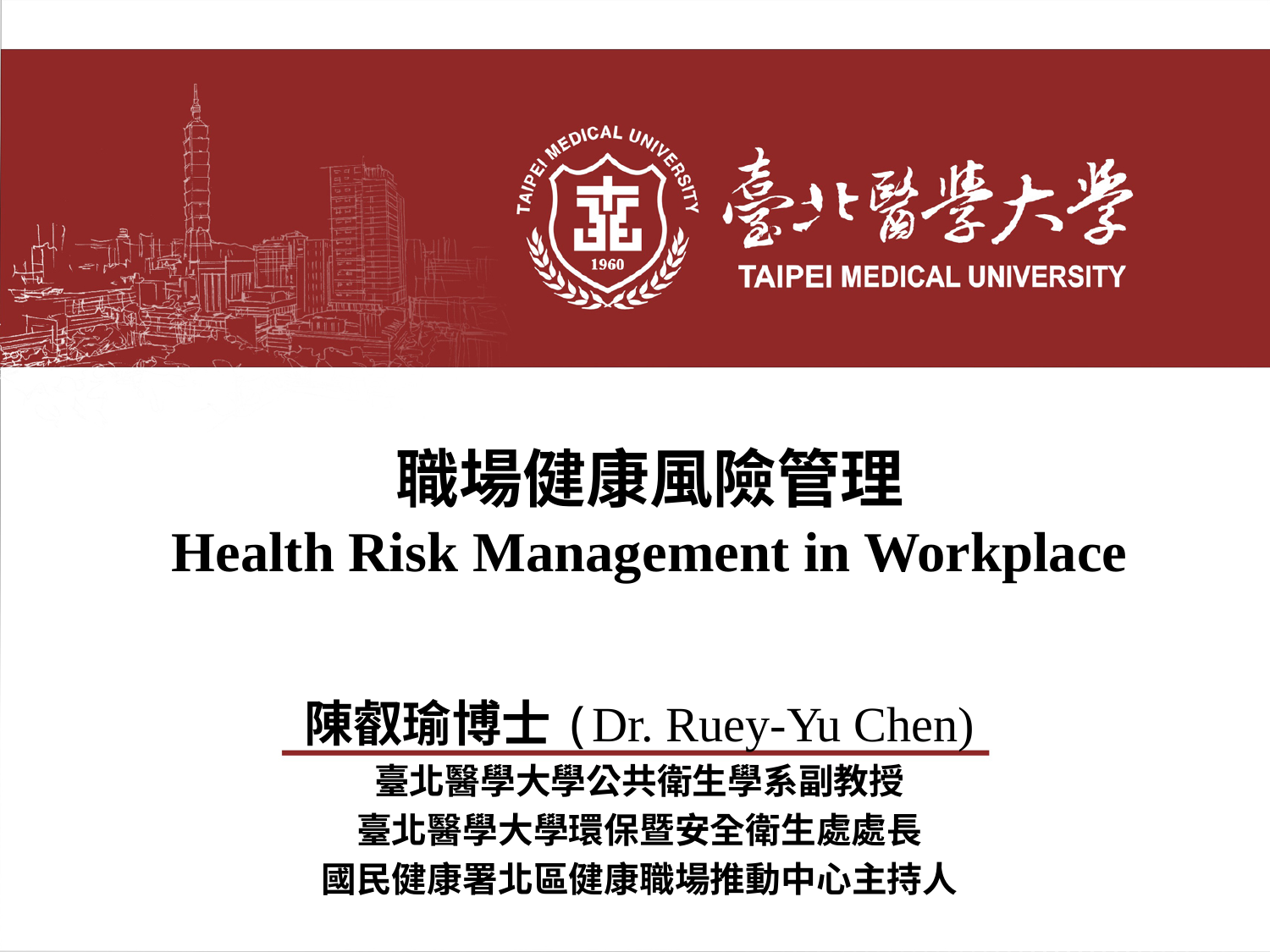

# 職場健康風險管理 Health Risk Management in Workplace
陳叡瑜博士(Dr. Ruey-Yu Chen)
臺北醫學大學公共衛生學系副教授
臺北醫學大學環保暨安全衛生處處長
國民健康署北區健康職場推動中心主持人